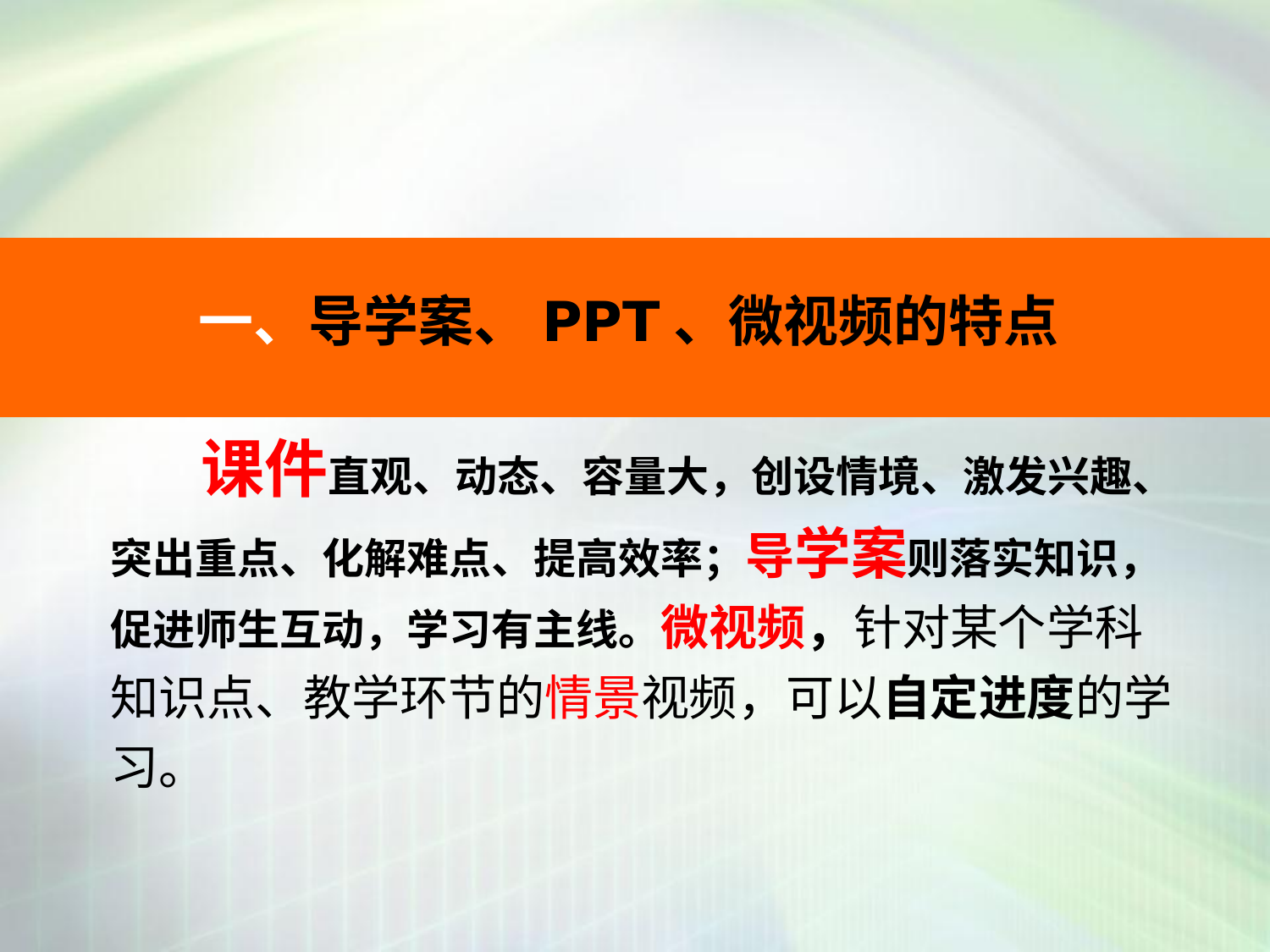

一、导学案、PPT、微视频的特点
　　课件直观、动态、容量大，创设情境、激发兴趣、突出重点、化解难点、提高效率；导学案则落实知识，促进师生互动，学习有主线。微视频，针对某个学科知识点、教学环节的情景视频，可以自定进度的学习。